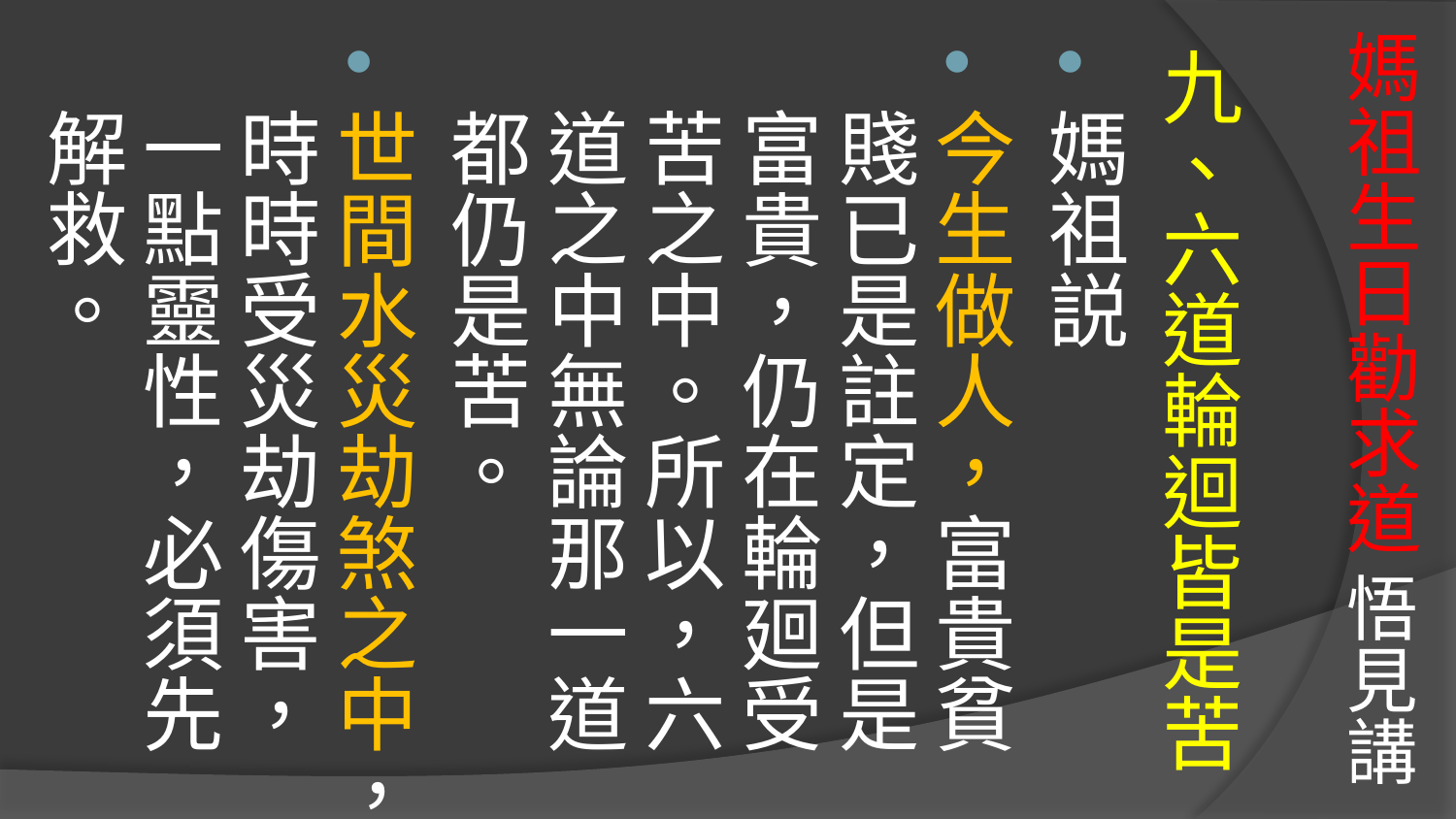

# 媽祖生日勸求道 悟見講
九、六道輪迴皆是苦
媽祖説
今生做人，富貴貧賤已是註定，但是富貴，仍在輪廻受苦之中。所以，六道之中無論那一道都仍是苦。
世間水災劫煞之中，時時受災劫傷害，一點靈性，必須先解救。